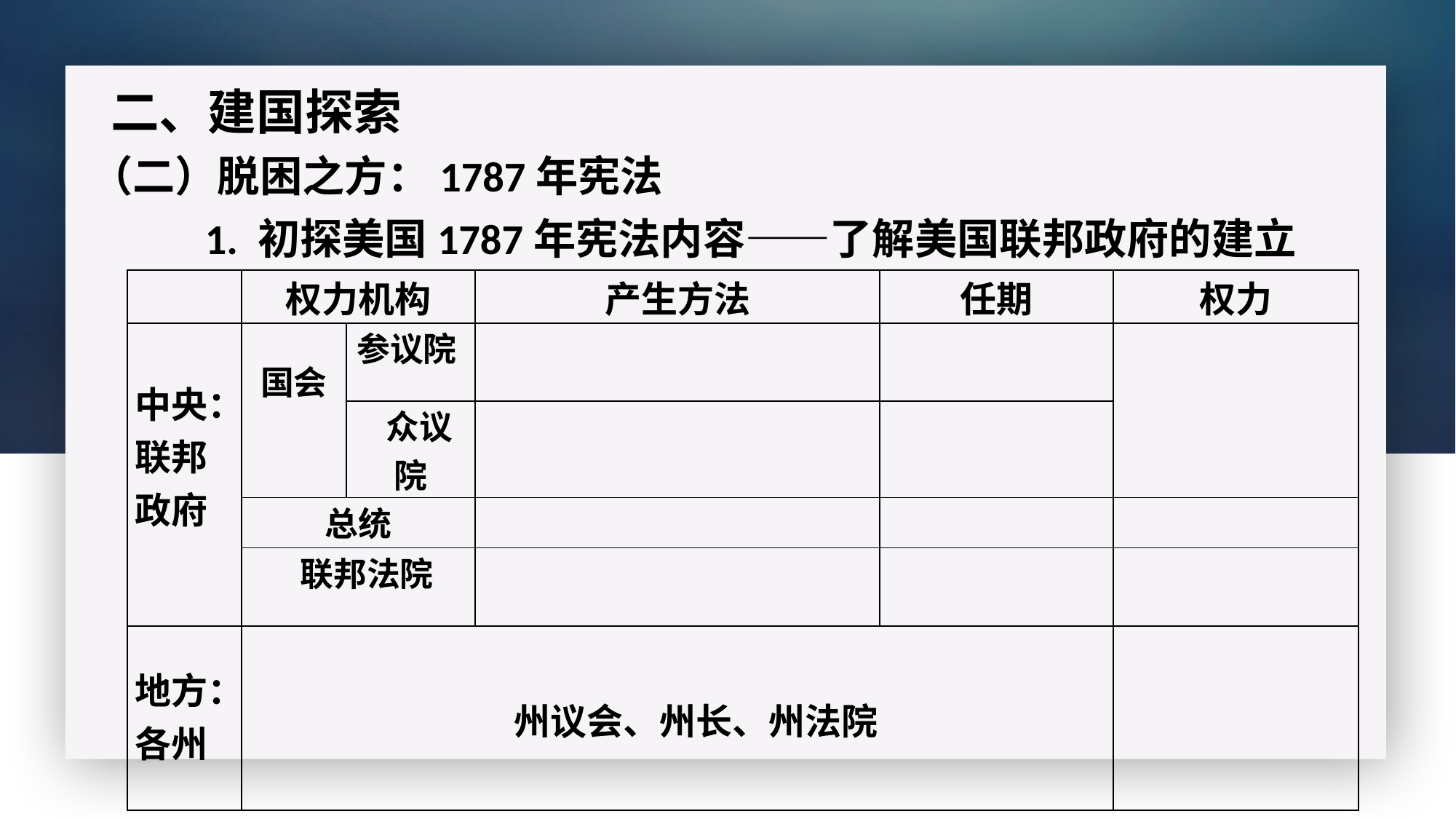

二、建国探索
（二）脱困之方：1787年宪法
1. 初探美国1787年宪法内容——了解美国联邦政府的建立
|  | 权力机构 |  | 产生方法 | 任期 | 权力 |
| --- | --- | --- | --- | --- | --- |
| 中央：联邦政府 | 国会 | 参议院 |  |  |  |
|  |  | 众议院 |  |  |  |
|  | 总统 |  |  |  |  |
|  | 联邦法院 |  |  |  |  |
| 地方：各州 | 州议会、州长、州法院 |  |  |  |  |